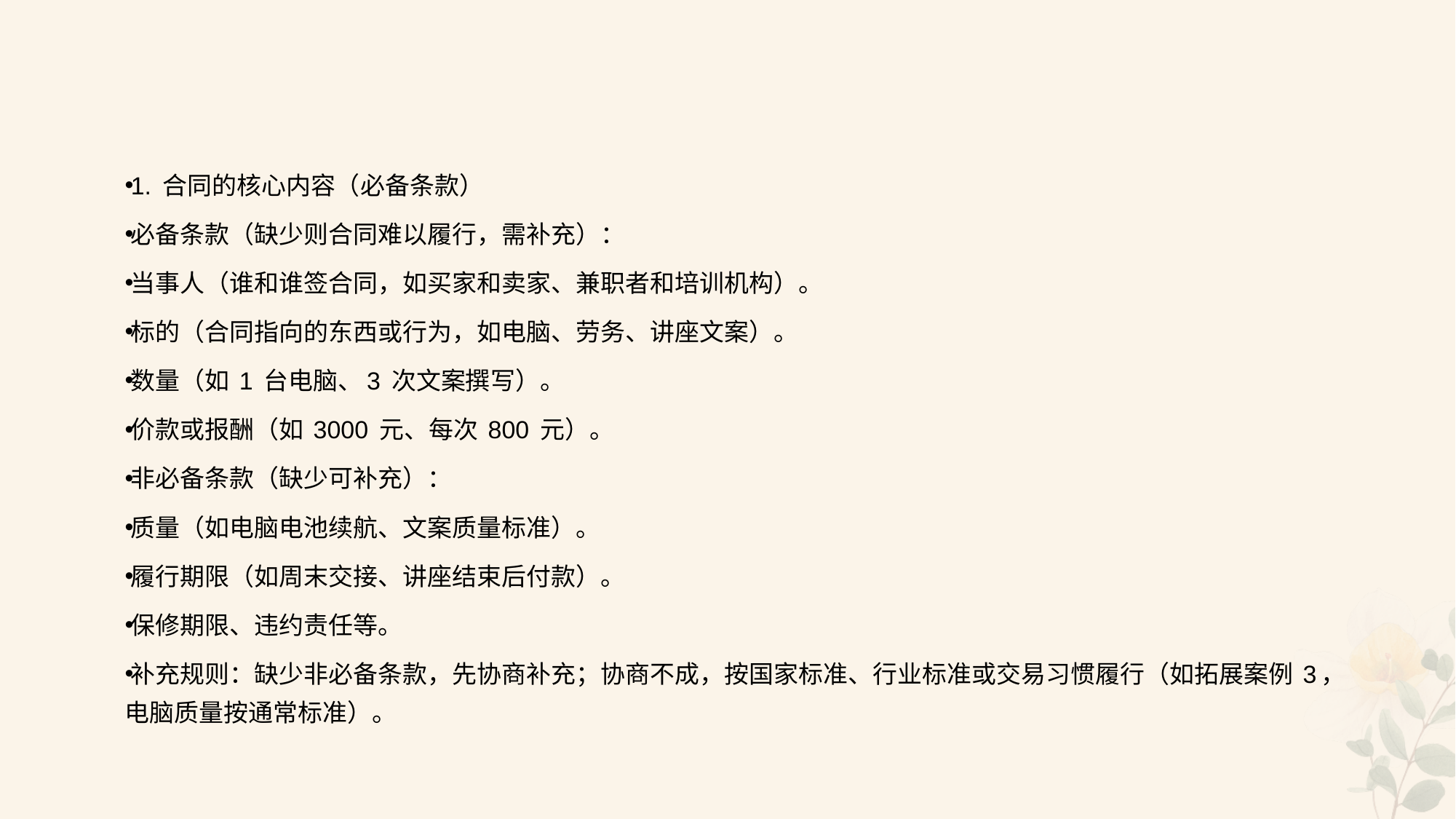

#
1. 合同的核心内容（必备条款）
必备条款（缺少则合同难以履行，需补充）：
当事人（谁和谁签合同，如买家和卖家、兼职者和培训机构）。
标的（合同指向的东西或行为，如电脑、劳务、讲座文案）。
数量（如 1 台电脑、3 次文案撰写）。
价款或报酬（如 3000 元、每次 800 元）。
非必备条款（缺少可补充）：
质量（如电脑电池续航、文案质量标准）。
履行期限（如周末交接、讲座结束后付款）。
保修期限、违约责任等。
补充规则：缺少非必备条款，先协商补充；协商不成，按国家标准、行业标准或交易习惯履行（如拓展案例 3，电脑质量按通常标准）。